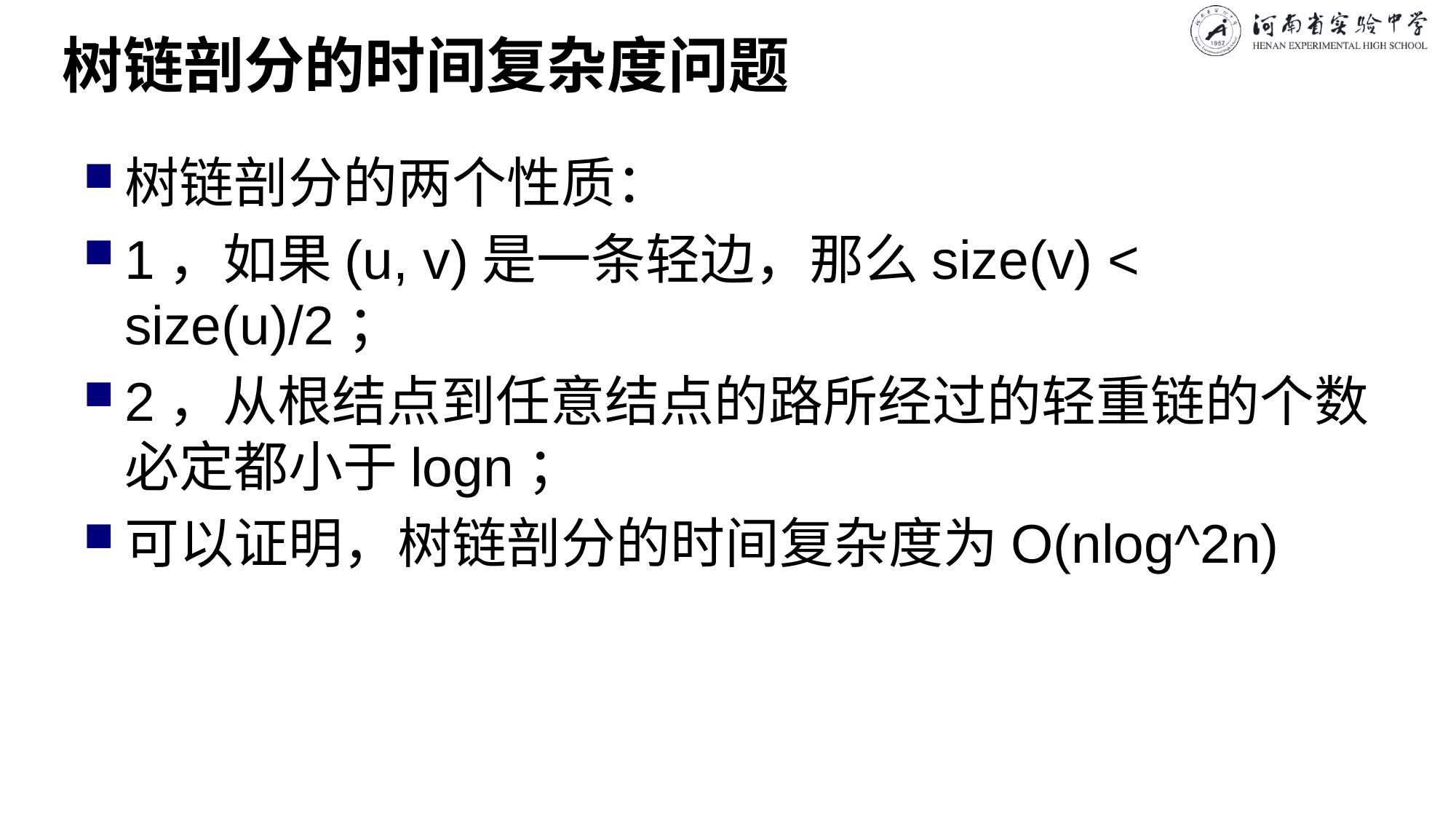

# 树链剖分的时间复杂度问题
树链剖分的两个性质：
1，如果(u, v)是一条轻边，那么size(v) < size(u)/2；
2，从根结点到任意结点的路所经过的轻重链的个数必定都小于logn；
可以证明，树链剖分的时间复杂度为O(nlog^2n)